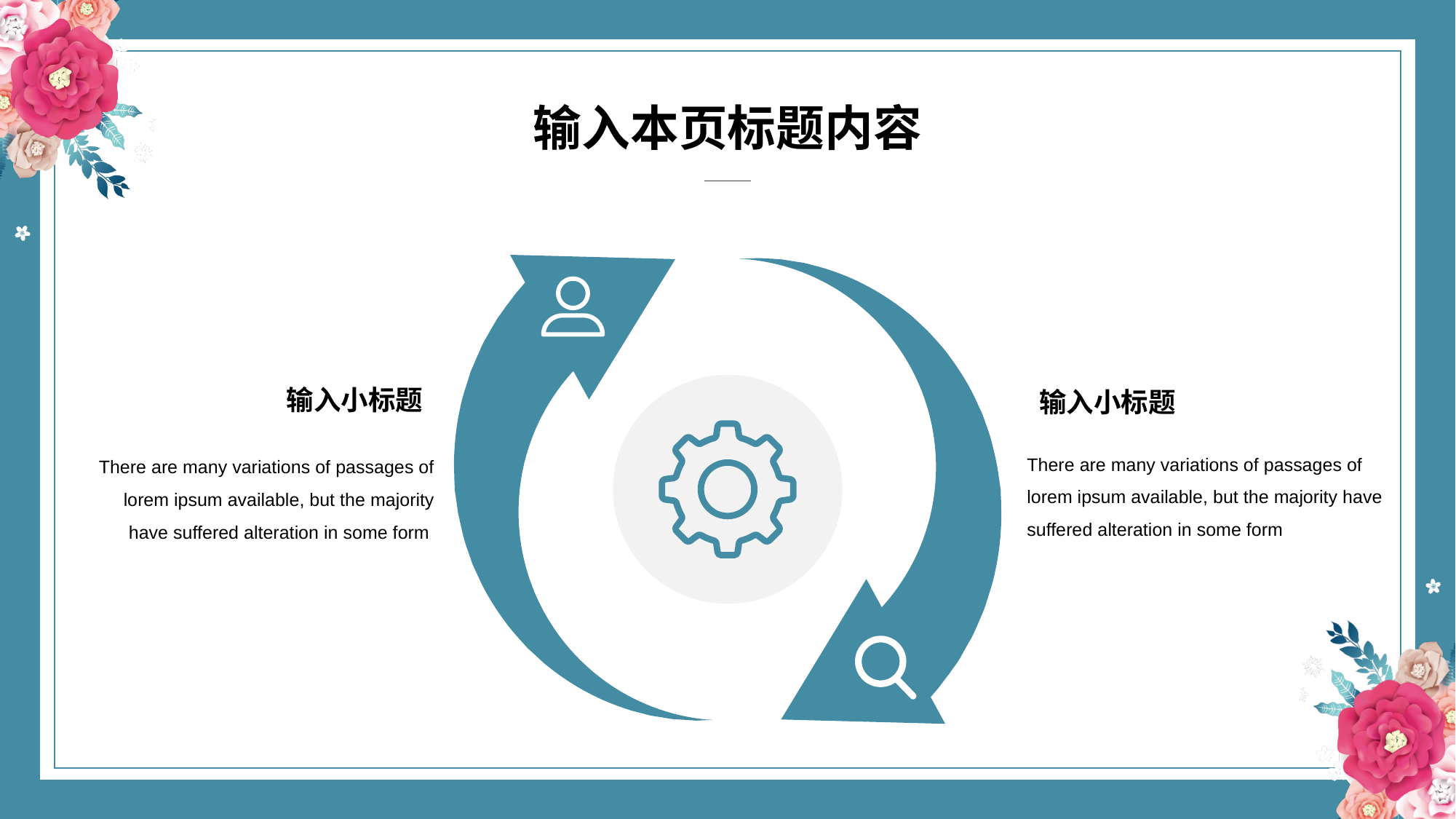

输入本页标题内容

输入小标题
输入小标题
There are many variations of passages of lorem ipsum available, but the majority have suffered alteration in some form
There are many variations of passages of lorem ipsum available, but the majority have suffered alteration in some form